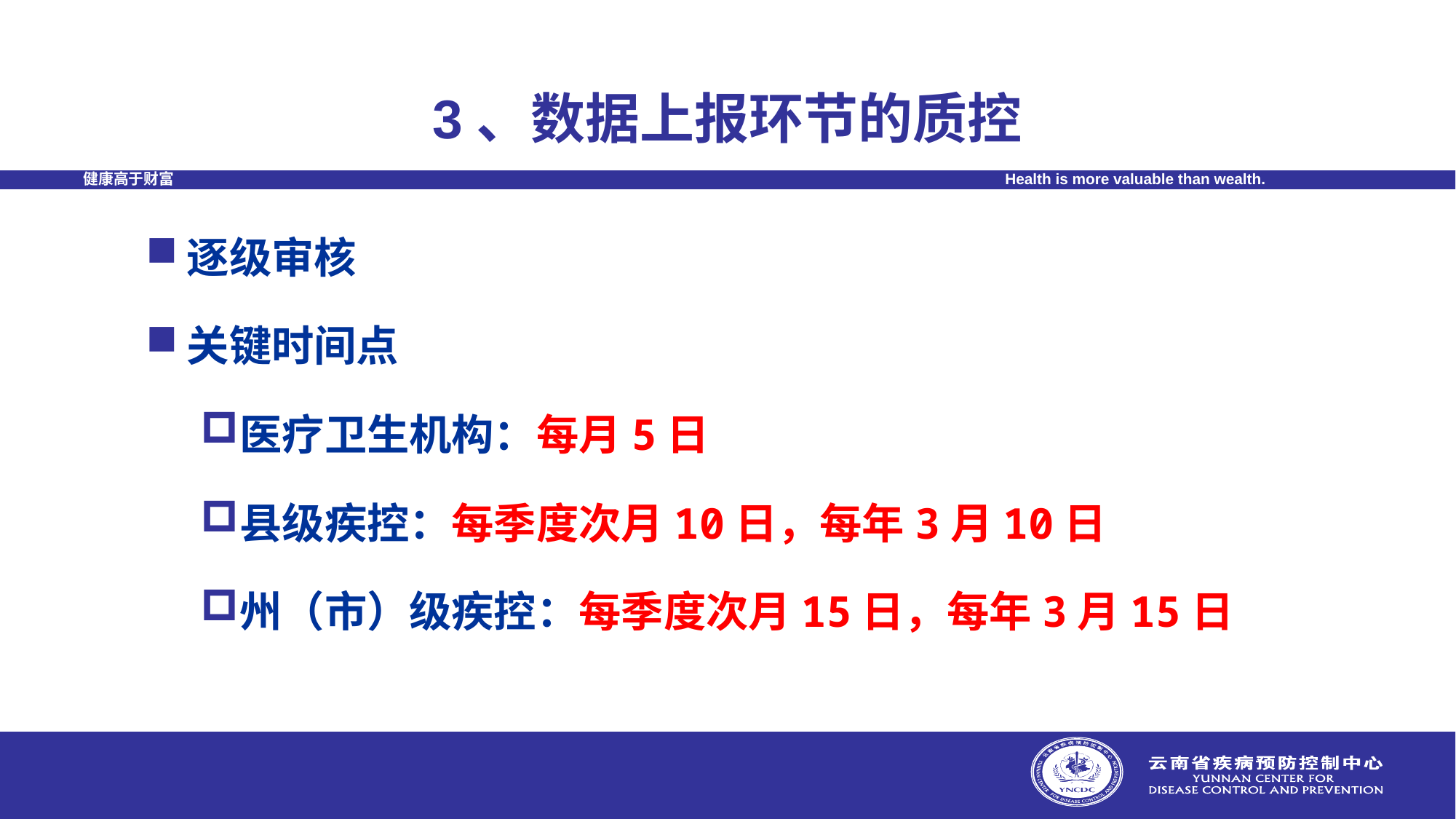

# 3、数据上报环节的质控
逐级审核
关键时间点
医疗卫生机构：每月5日
县级疾控：每季度次月10日，每年3月10日
州（市）级疾控：每季度次月15日，每年3月15日